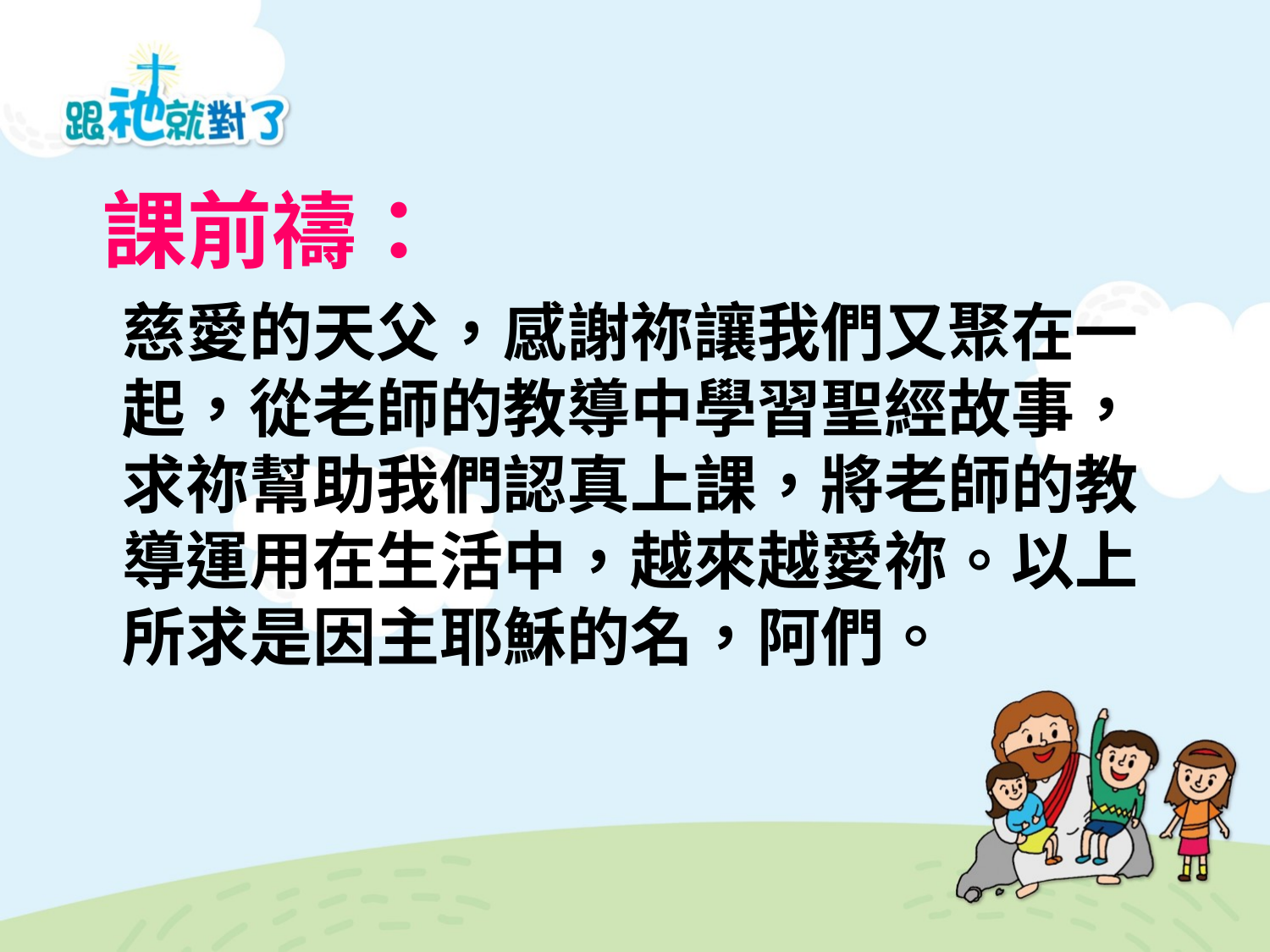

課前禱：
慈愛的天父，感謝祢讓我們又聚在一起，從老師的教導中學習聖經故事，求祢幫助我們認真上課，將老師的教導運用在生活中，越來越愛祢。以上所求是因主耶穌的名，阿們。